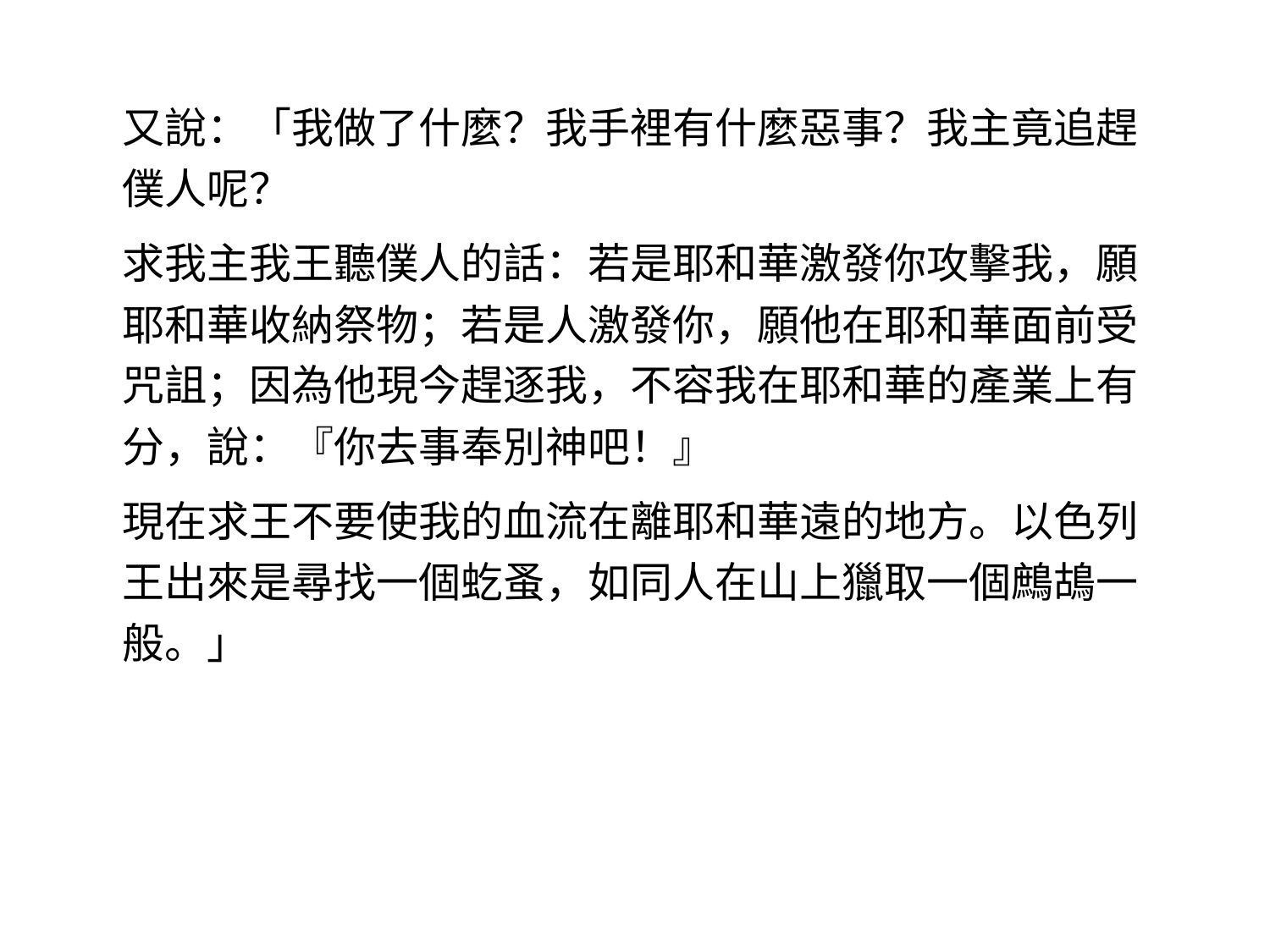

又說：「我做了什麼？我手裡有什麼惡事？我主竟追趕僕人呢？
求我主我王聽僕人的話：若是耶和華激發你攻擊我，願耶和華收納祭物；若是人激發你，願他在耶和華面前受咒詛；因為他現今趕逐我，不容我在耶和華的產業上有分，說：『你去事奉別神吧！』
現在求王不要使我的血流在離耶和華遠的地方。以色列王出來是尋找一個虼蚤，如同人在山上獵取一個鷓鴣一般。」